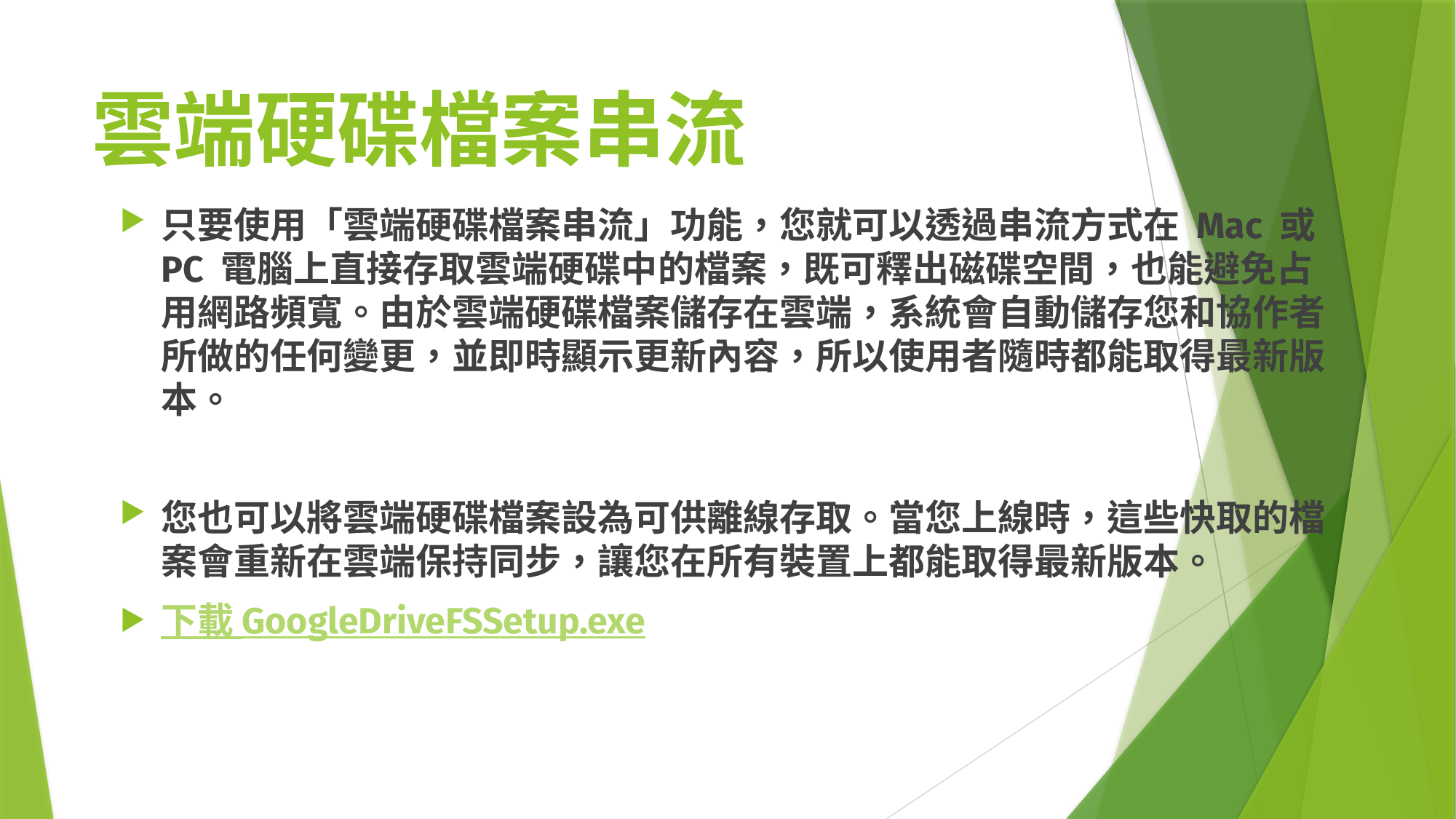

# 雲端硬碟檔案串流
只要使用「雲端硬碟檔案串流」功能，您就可以透過串流方式在 Mac 或 PC 電腦上直接存取雲端硬碟中的檔案，既可釋出磁碟空間，也能避免占用網路頻寬。由於雲端硬碟檔案儲存在雲端，系統會自動儲存您和協作者所做的任何變更，並即時顯示更新內容，所以使用者隨時都能取得最新版本。

您也可以將雲端硬碟檔案設為可供離線存取。當您上線時，這些快取的檔案會重新在雲端保持同步，讓您在所有裝置上都能取得最新版本。
下載 GoogleDriveFSSetup.exe